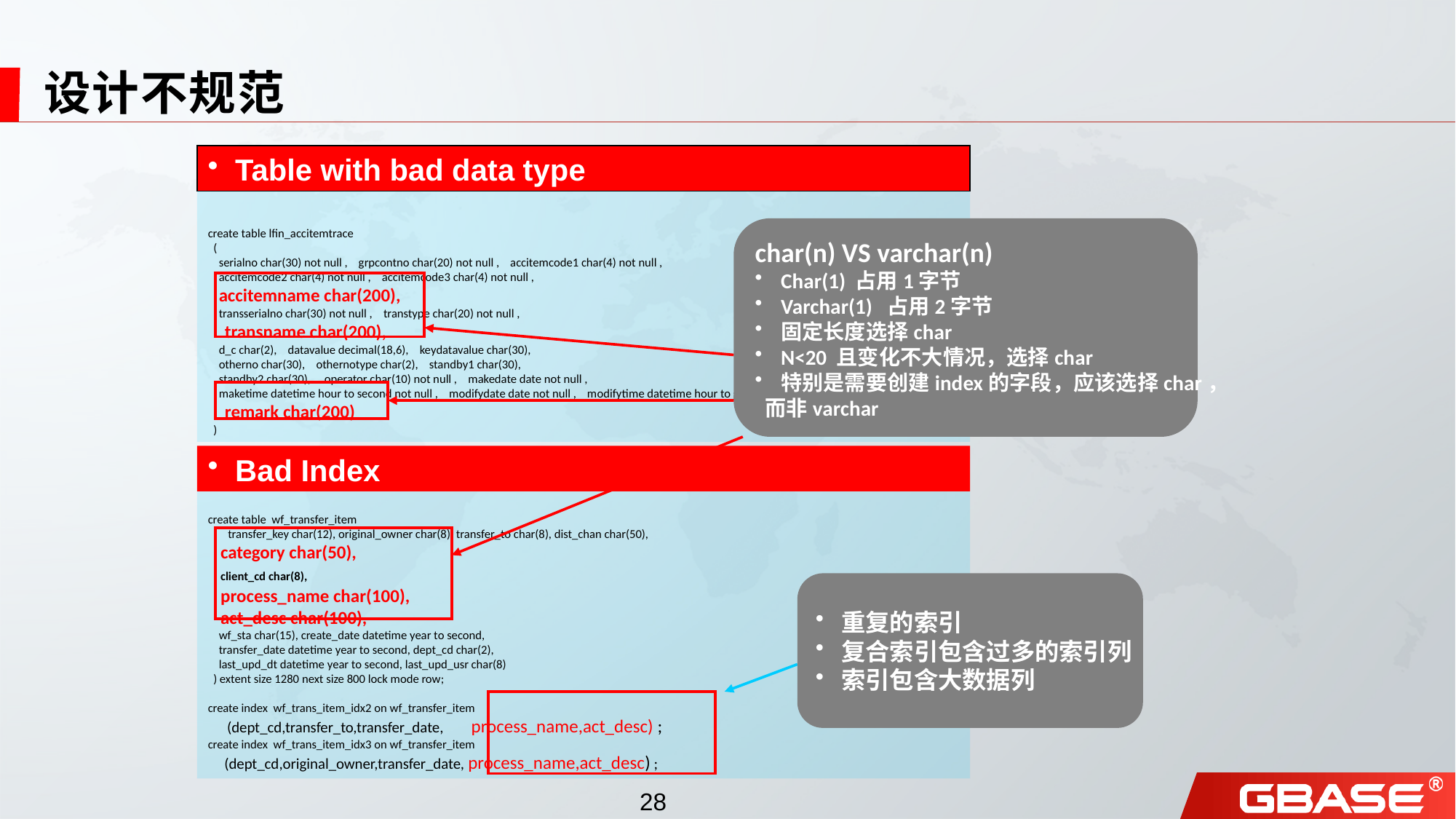

# 设计不规范
Table with bad data type

create table lfin_accitemtrace
  (
    serialno char(30) not null ,    grpcontno char(20) not null ,    accitemcode1 char(4) not null ,
    accitemcode2 char(4) not null ,    accitemcode3 char(4) not null ,
    accitemname char(200),
    transserialno char(30) not null ,    transtype char(20) not null ,
    transname char(200),
    d_c char(2),    datavalue decimal(18,6),    keydatavalue char(30),
    otherno char(30),    othernotype char(2),    standby1 char(30),
    standby2 char(30),     operator char(10) not null ,    makedate date not null ,
    maketime datetime hour to second not null ,    modifydate date not null ,    modifytime datetime hour to second not null ,
    remark char(200)
  )
char(n) VS varchar(n)
Char(1) 占用1字节
Varchar(1)  占用2字节
固定长度选择char
N<20 且变化不大情况，选择char
特别是需要创建index的字段，应该选择char，
 而非varchar

Bad Index

create table  wf_transfer_item
  (    transfer_key char(12), original_owner char(8), transfer_to char(8), dist_chan char(50),
   category char(50),
   client_cd char(8),
   process_name char(100),
   act_desc char(100),
    wf_sta char(15), create_date datetime year to second,
    transfer_date datetime year to second, dept_cd char(2),
    last_upd_dt datetime year to second, last_upd_usr char(8)
  ) extent size 1280 next size 800 lock mode row;

create index  wf_trans_item_idx2 on wf_transfer_item
       (dept_cd,transfer_to,transfer_date,        process_name,act_desc) ;
create index  wf_trans_item_idx3 on wf_transfer_item
      (dept_cd,original_owner,transfer_date, process_name,act_desc) ;

重复的索引
复合索引包含过多的索引列
索引包含大数据列